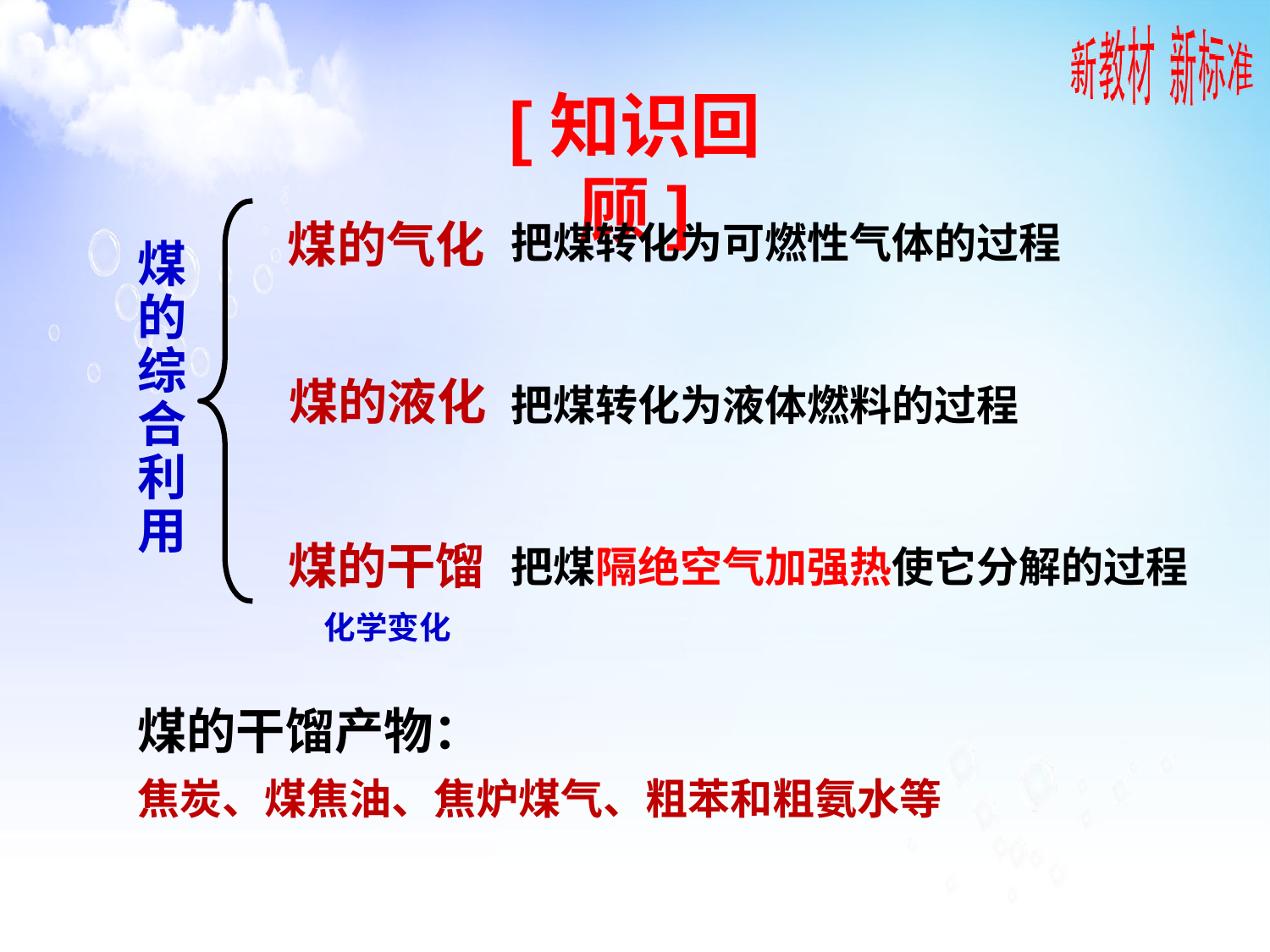

[知识回顾]

煤的气化
把煤转化为可燃性气体的过程
煤的综合利用
煤的液化
把煤转化为液体燃料的过程
煤的干馏
把煤隔绝空气加强热使它分解的过程
化学变化
煤的干馏产物：
焦炭、煤焦油、焦炉煤气、粗苯和粗氨水等